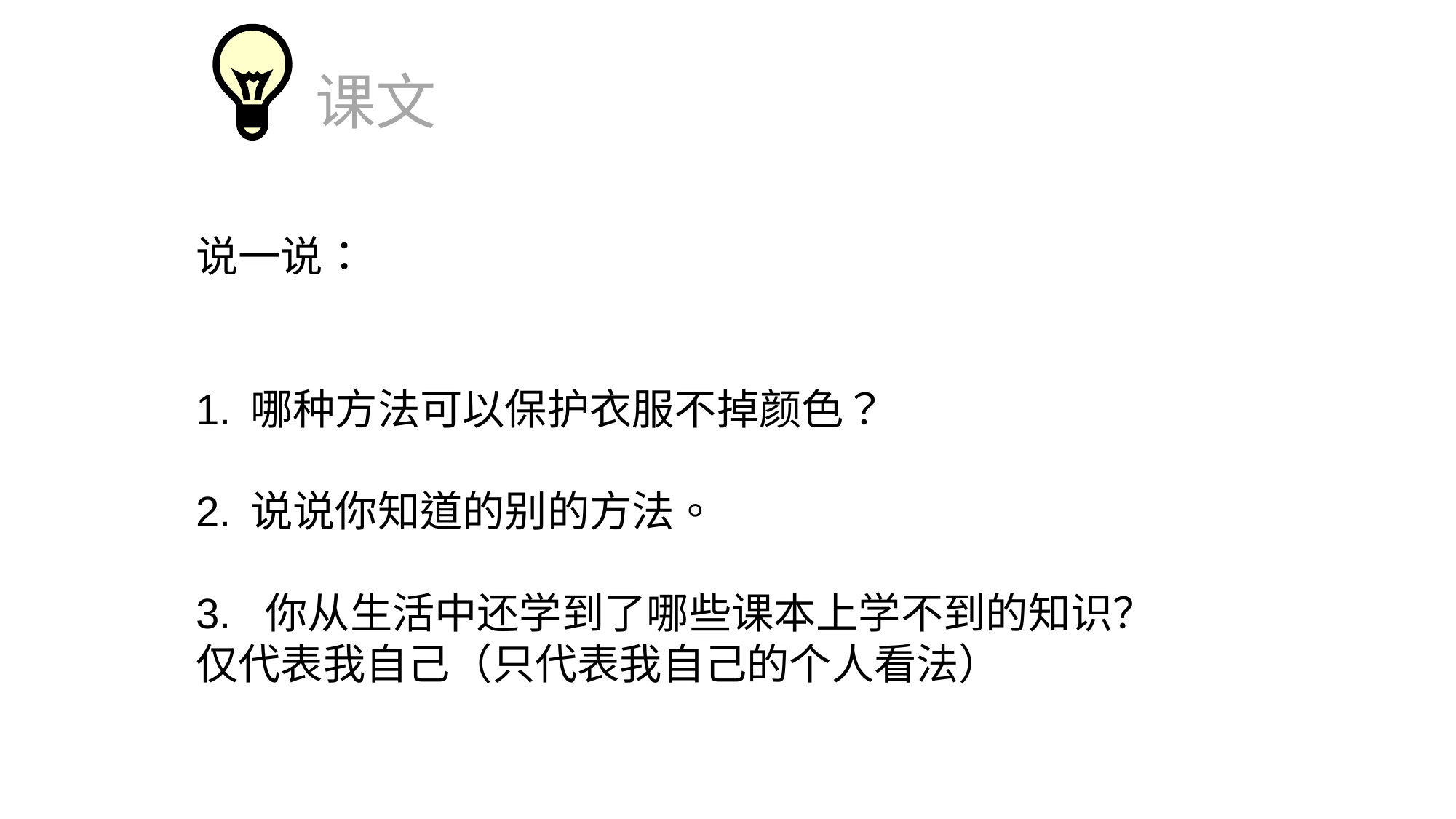

课文
说一说：

哪种方法可以保护衣服不掉颜色？

说说你知道的别的方法。

3.  你从生活中还学到了哪些课本上学不到的知识？
仅代表我自己（只代表我自己的个人看法）